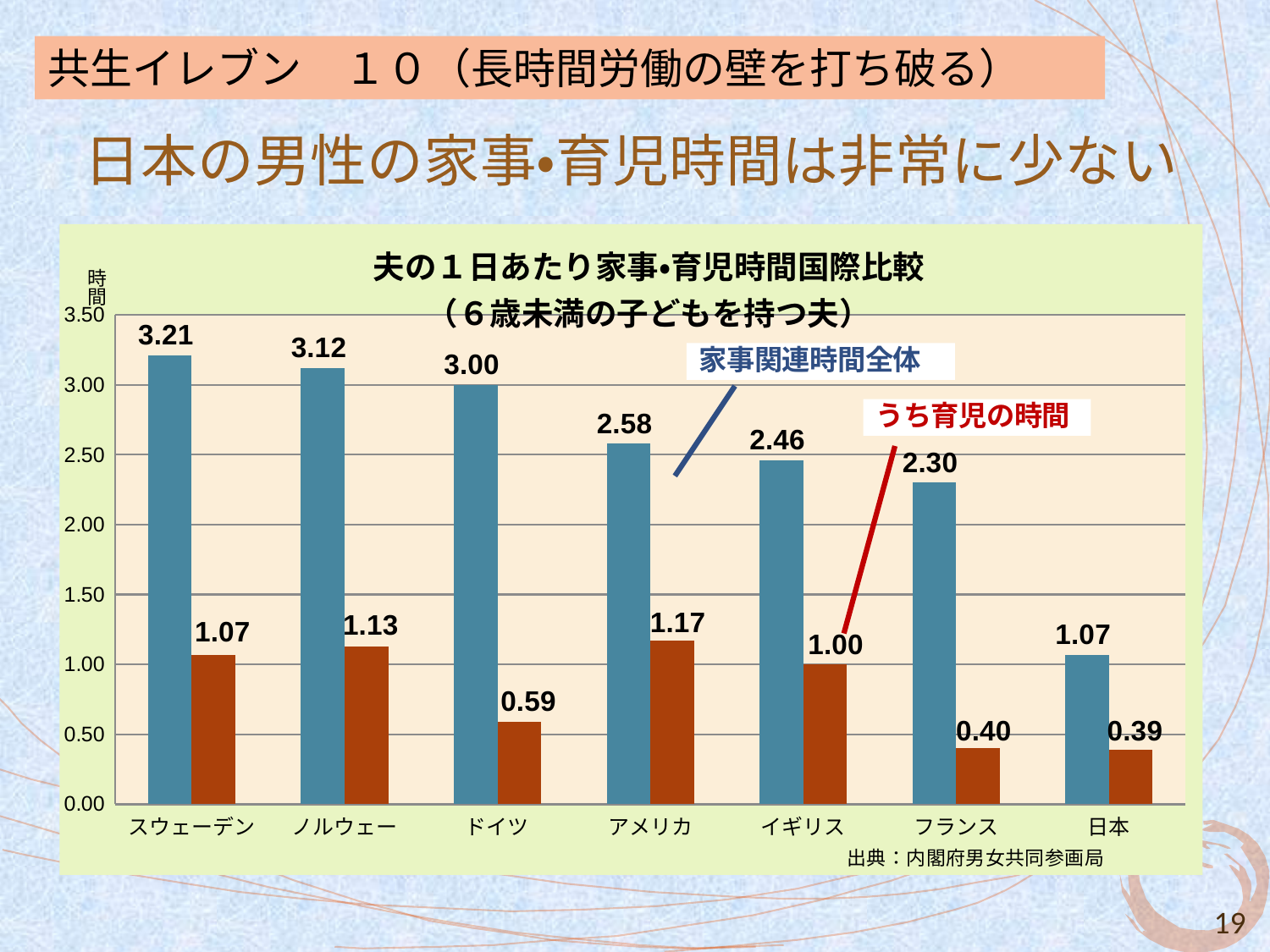

共生イレブン　１０（長時間労働の壁を打ち破る）
# 日本の男性の家事・育児時間は非常に少ない

### Chart: 夫の１日あたり家事・育児時間国際比較
（６歳未満の子どもを持つ夫）

| Category | 家事時間全体 | うち育児時間 |
|---|---|---|
| スウェーデン | 3.21 | 1.07 |
| ノルウェー | 3.12 | 1.13 |
| ドイツ | 3.0 | 0.59 |
| アメリカ | 2.58 | 1.17 |
| イギリス | 2.46 | 1.0 |
| フランス | 2.3 | 0.4 |
| 日本 | 1.07 | 0.39 |
19